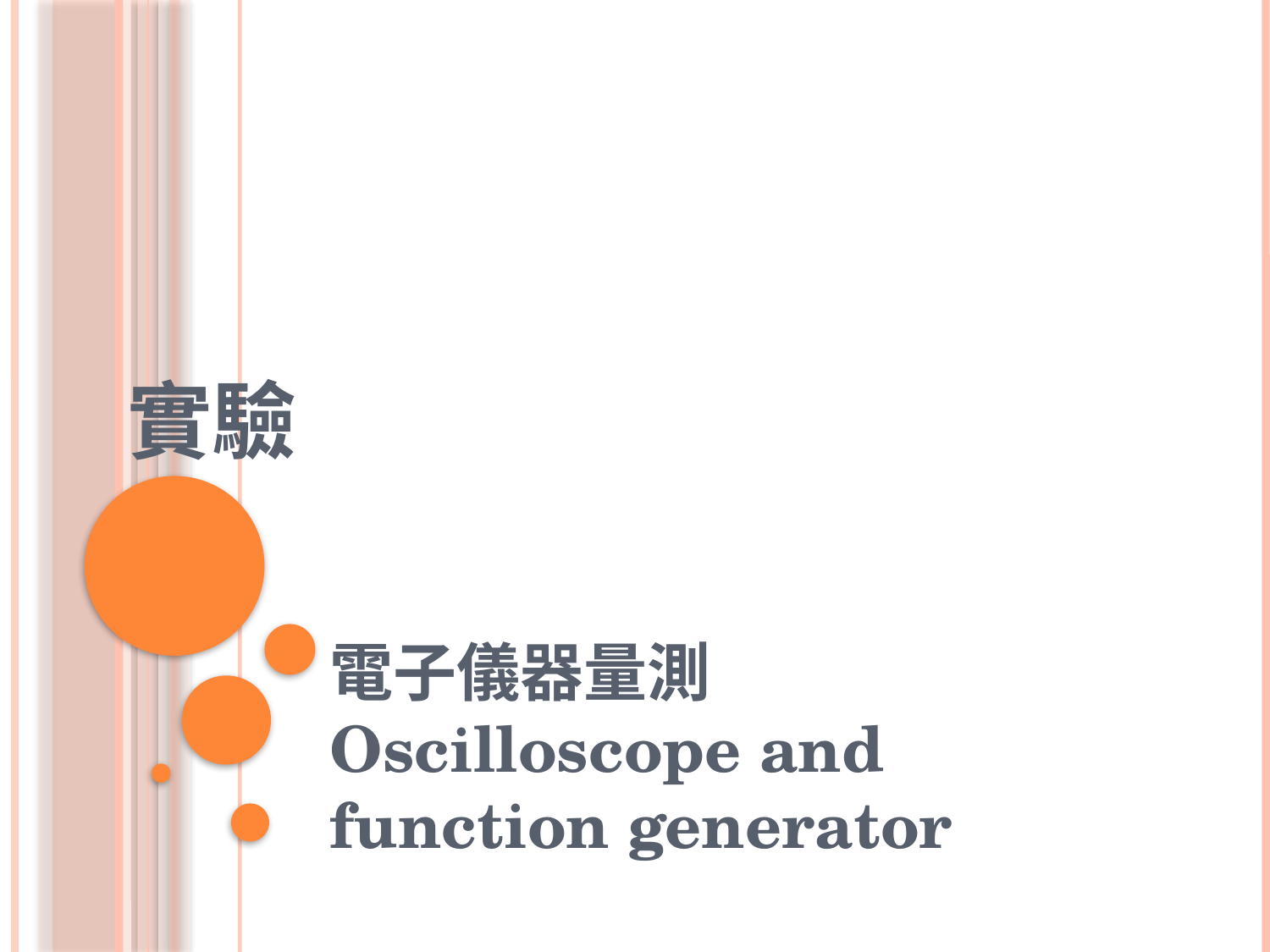

# 實驗
電子儀器量測
Oscilloscope and function generator